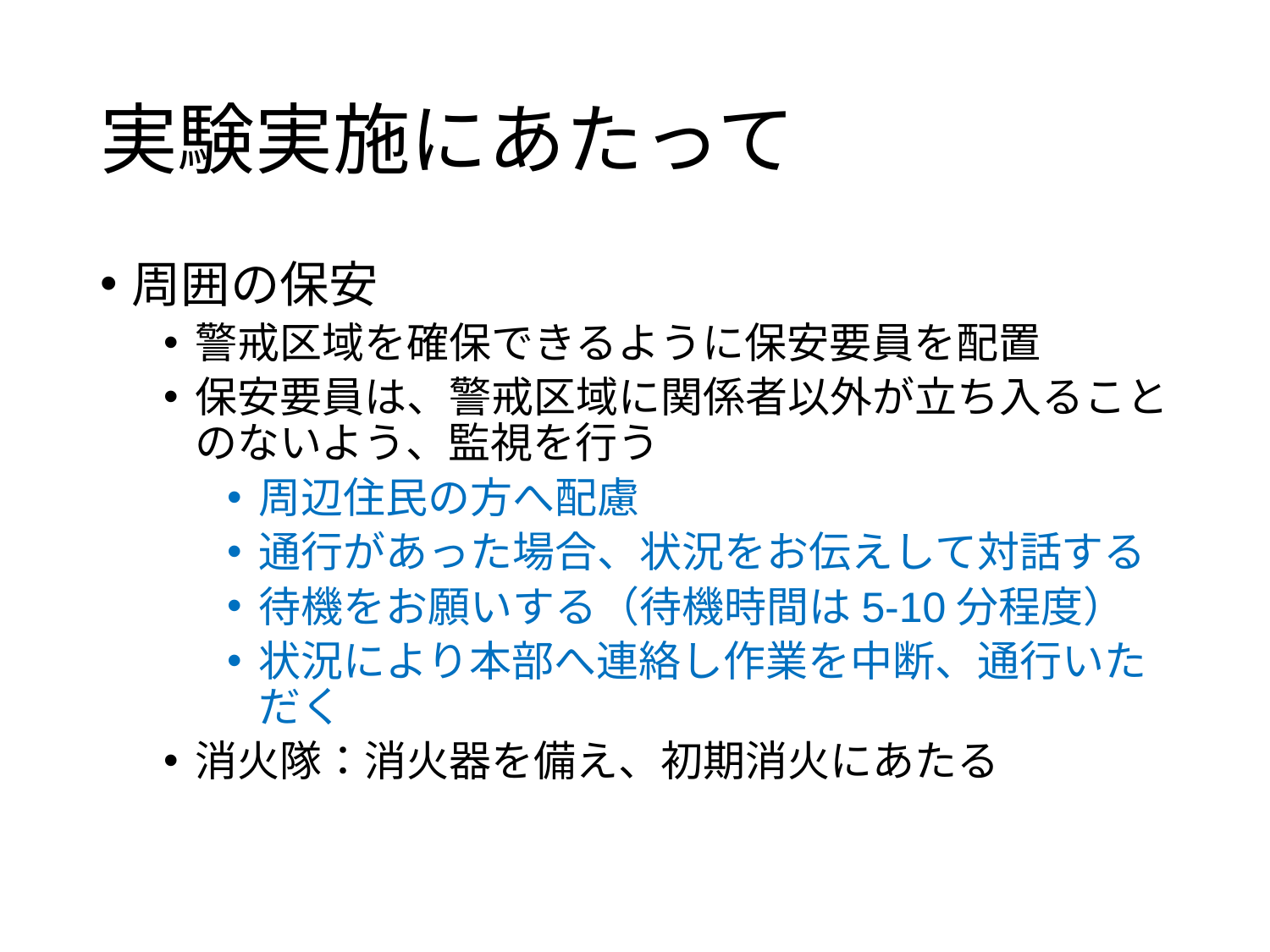

# 実験実施にあたって
周囲の保安
警戒区域を確保できるように保安要員を配置
保安要員は、警戒区域に関係者以外が立ち入ることのないよう、監視を行う
周辺住民の方へ配慮
通行があった場合、状況をお伝えして対話する
待機をお願いする（待機時間は5-10分程度）
状況により本部へ連絡し作業を中断、通行いただく
消火隊：消火器を備え、初期消火にあたる